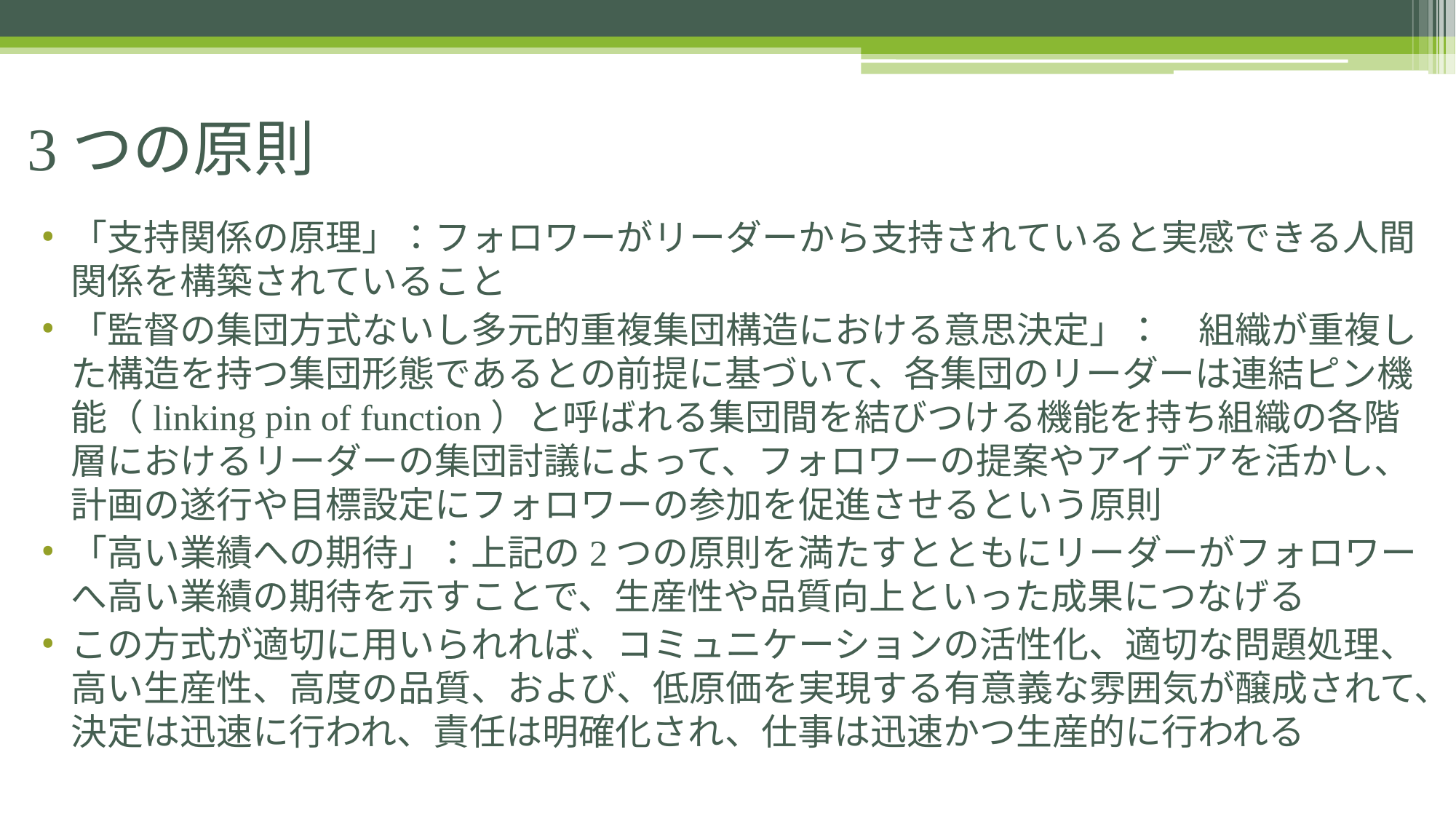

# 3つの原則
「支持関係の原理」：フォロワーがリーダーから支持されていると実感できる人間関係を構築されていること
「監督の集団方式ないし多元的重複集団構造における意思決定」：　組織が重複した構造を持つ集団形態であるとの前提に基づいて、各集団のリーダーは連結ピン機能（linking pin of function）と呼ばれる集団間を結びつける機能を持ち組織の各階層におけるリーダーの集団討議によって、フォロワーの提案やアイデアを活かし、計画の遂行や目標設定にフォロワーの参加を促進させるという原則
「高い業績への期待」：上記の2つの原則を満たすとともにリーダーがフォロワーへ高い業績の期待を示すことで、生産性や品質向上といった成果につなげる
この方式が適切に用いられれば、コミュニケーションの活性化、適切な問題処理、高い生産性、高度の品質、および、低原価を実現する有意義な雰囲気が醸成されて、決定は迅速に行われ、責任は明確化され、仕事は迅速かつ生産的に行われる